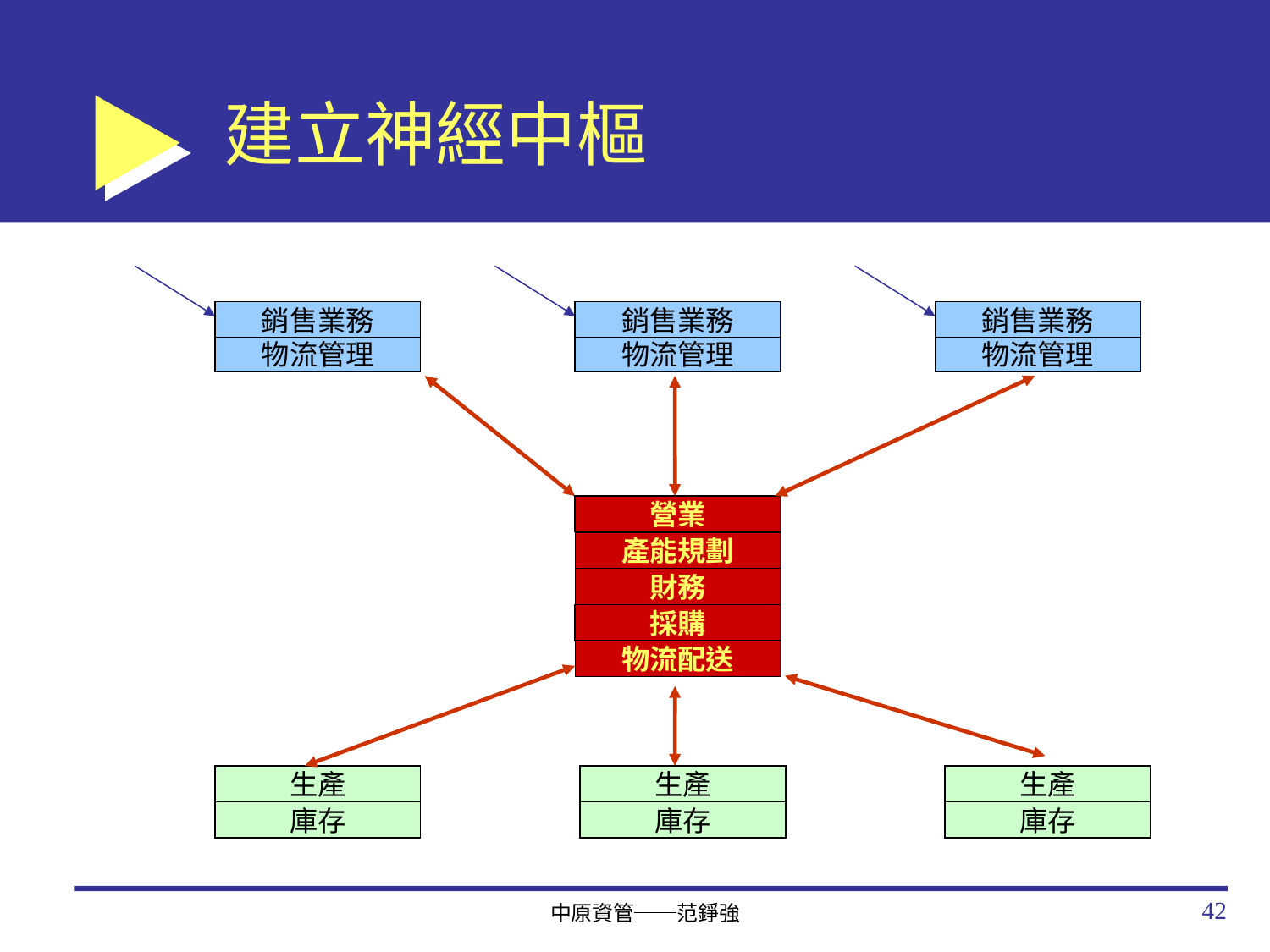

# 建立神經中樞

銷售業務
物流管理

銷售業務
物流管理

銷售業務
物流管理

營業
產能規劃
財務
採購
物流配送

生產
庫存
生產
庫存
生產
庫存
42